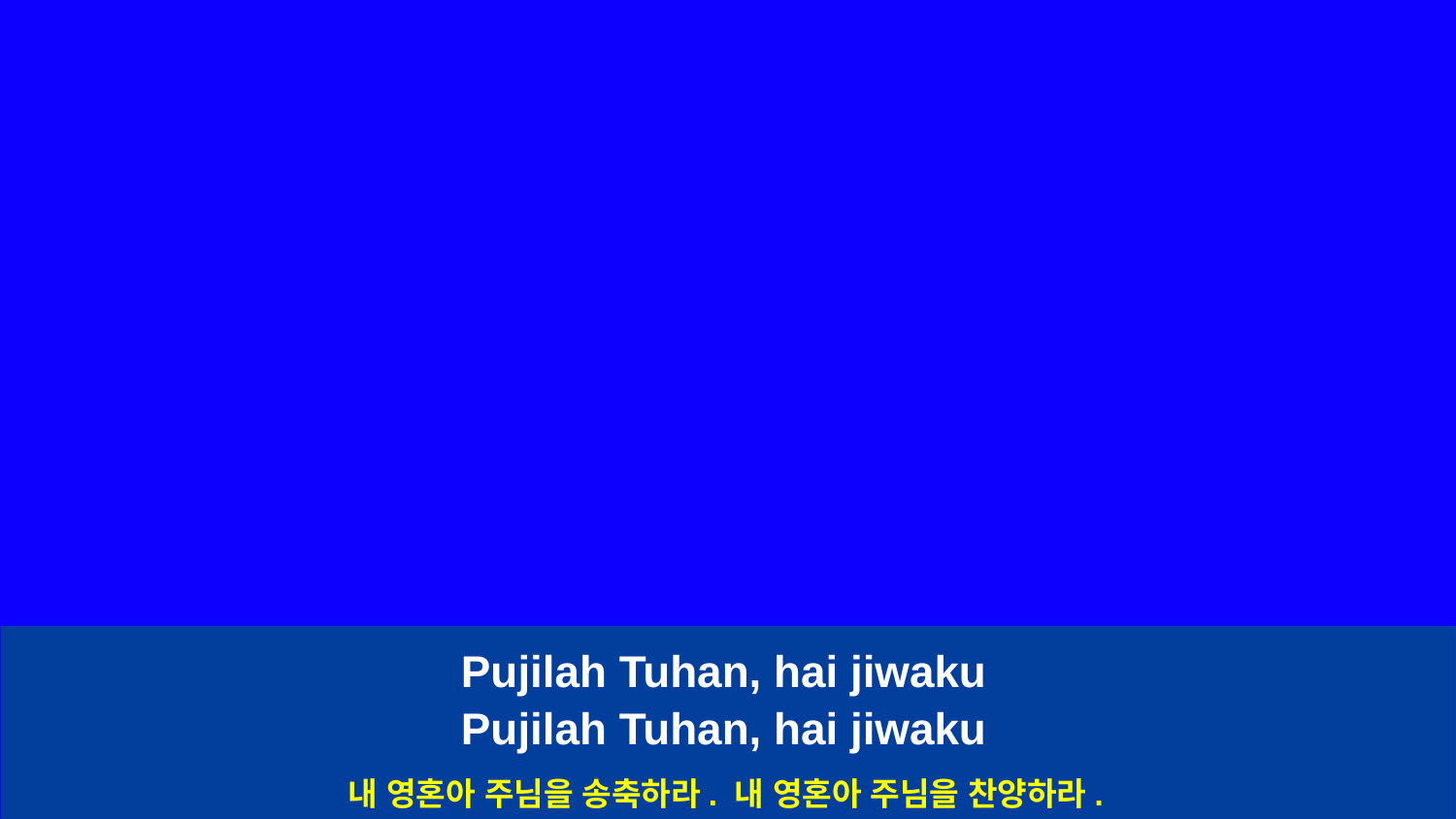

Pujilah Tuhan, hai jiwaku
Pujilah Tuhan, hai jiwaku
내 영혼아 주님을 송축하라. 내 영혼아 주님을 찬양하라.